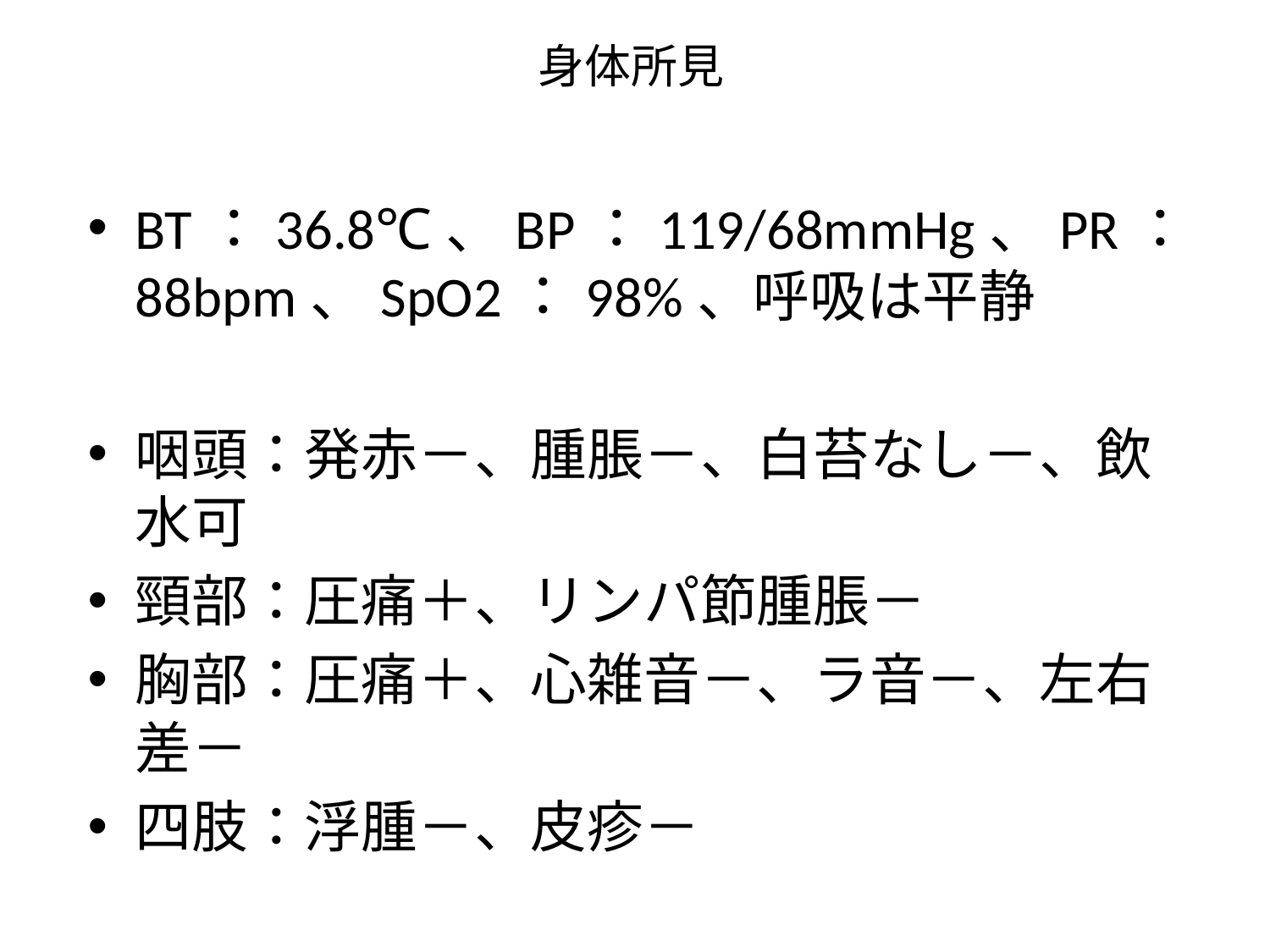

# 身体所見
BT：36.8℃、BP：119/68mmHg、PR：88bpm、SpO2：98%、呼吸は平静

咽頭：発赤－、腫脹－、白苔なし－、飲水可
頸部：圧痛＋、リンパ節腫脹－
胸部：圧痛＋、心雑音－、ラ音－、左右差－
四肢：浮腫－、皮疹－